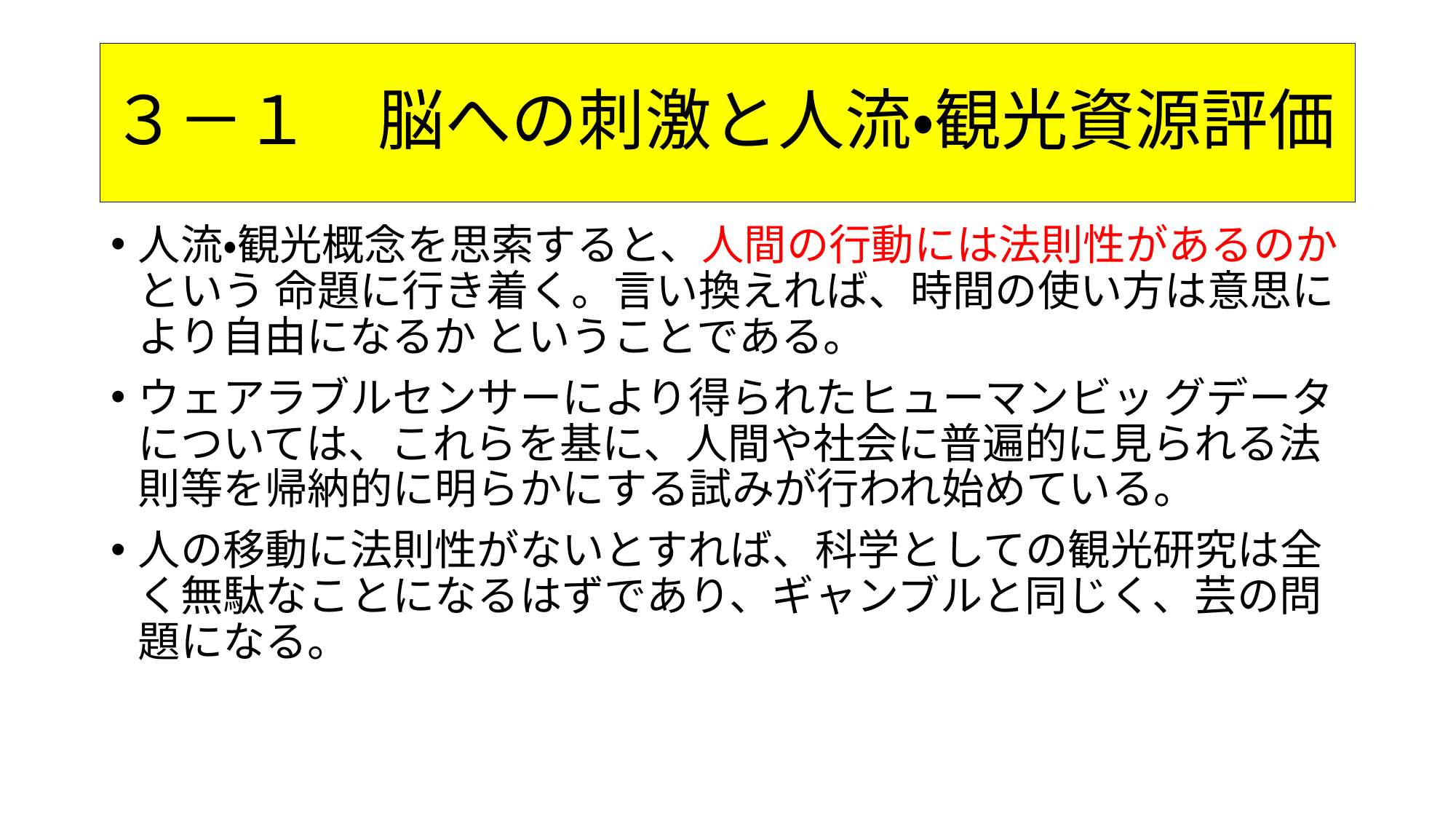

# ３－１　脳への刺激と人流・観光資源評価
人流・観光概念を思索すると、人間の行動には法則性があるのかという 命題に行き着く。言い換えれば、時間の使い方は意思により自由になるか ということである。
ウェアラブルセンサーにより得られたヒューマンビッ グデータについては、これらを基に、人間や社会に普遍的に見られる法則等を帰納的に明らかにする試みが行われ始めている。
人の移動に法則性がないとすれば、科学としての観光研究は全く無駄なことになるはずであり、ギャンブルと同じく、芸の問題になる。